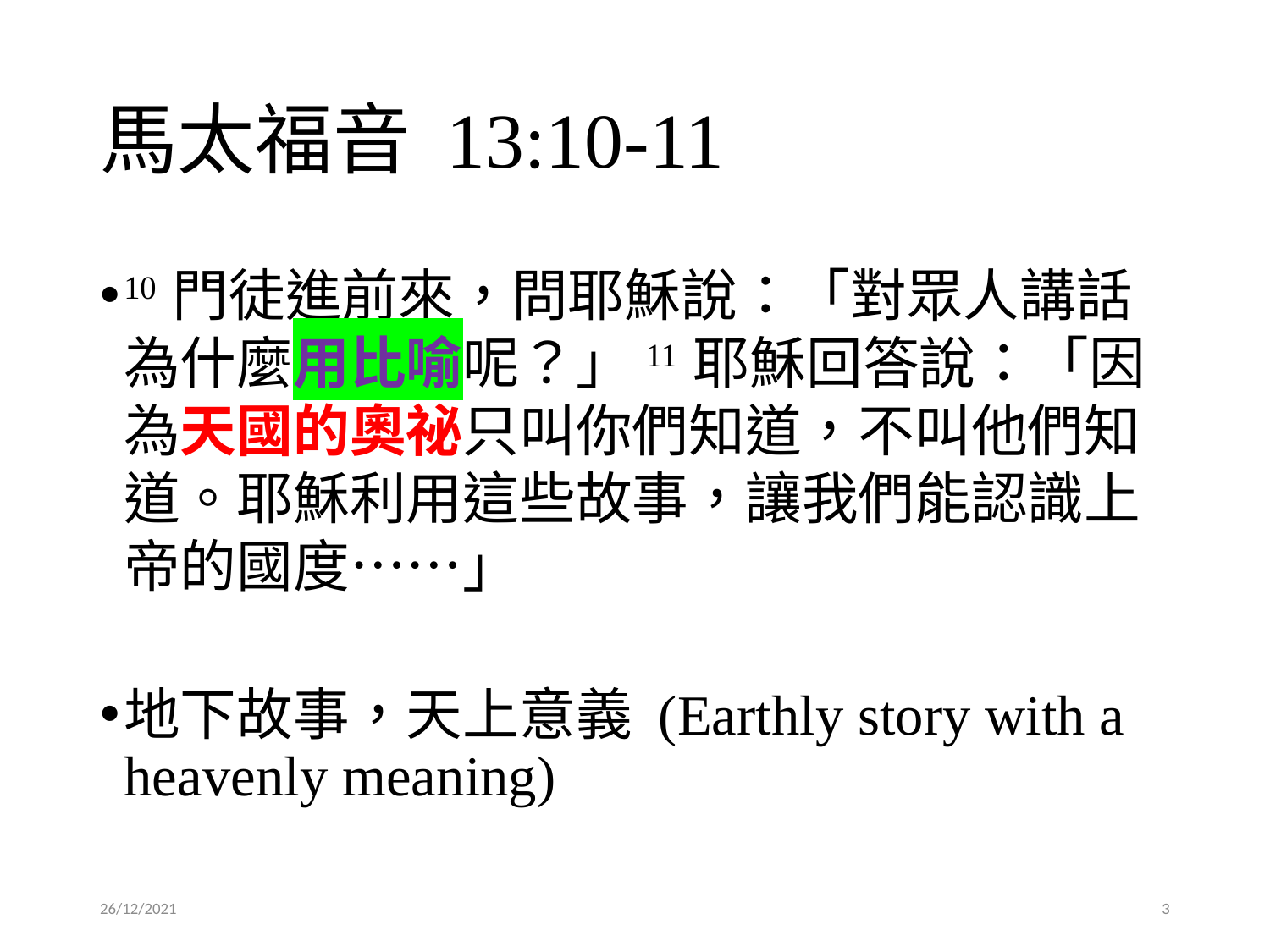

# 馬太福音 13:10-11
10 門徒進前來，問耶穌說：「對眾人講話為什麼用比喻呢？」11 耶穌回答說：「因為天國的奧祕只叫你們知道，不叫他們知道。耶穌利用這些故事，讓我們能認識上帝的國度……」

地下故事，天上意義 (Earthly story with a heavenly meaning)
26/12/2021

3